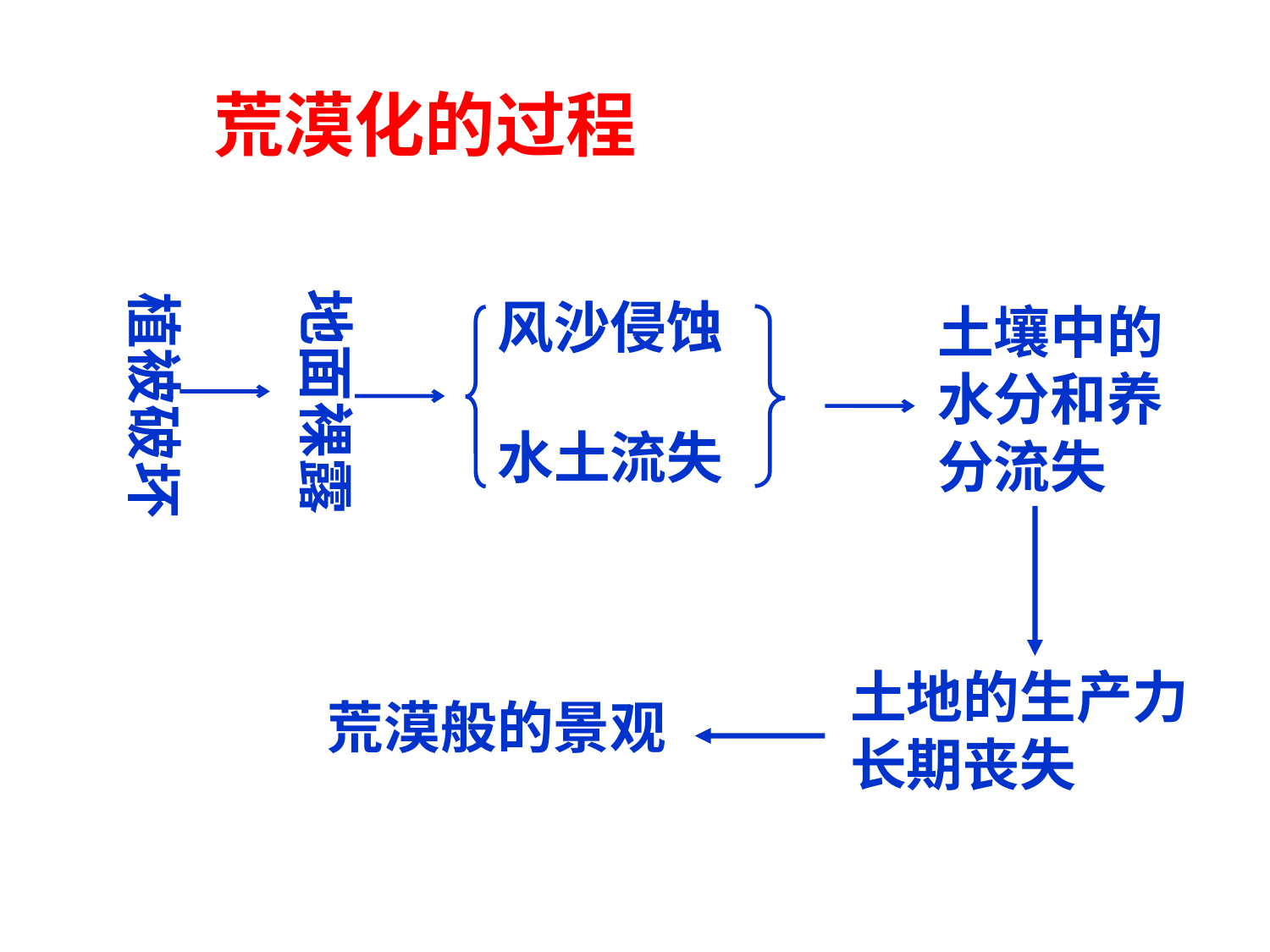

荒漠化的过程
地面裸露
植被破坏
风沙侵蚀
土壤中的水分和养分流失

水土流失

土地的生产力长期丧失
荒漠般的景观